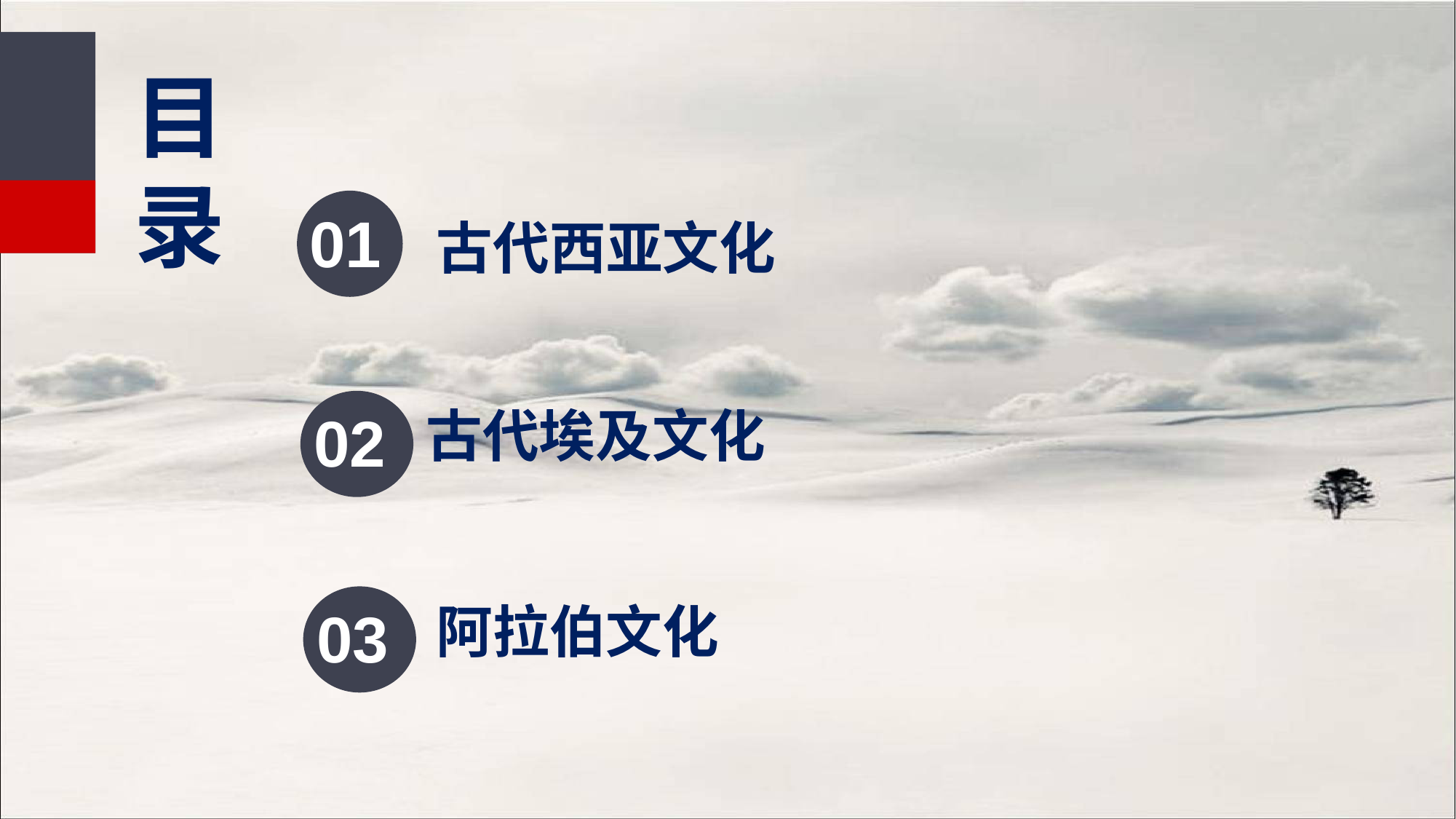

目录

01
古代西亚文化

古代埃及文化
02

阿拉伯文化
03